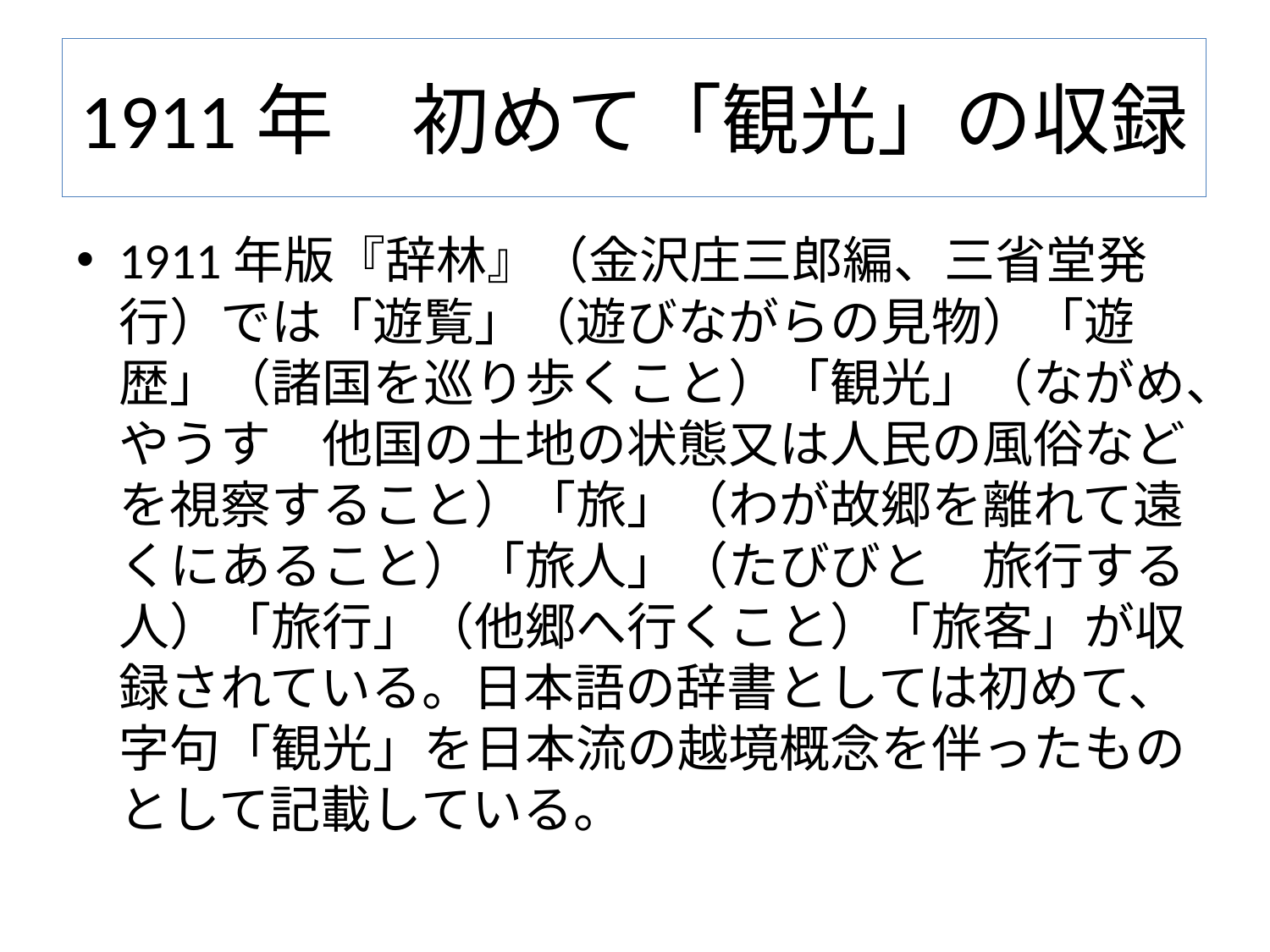

# 1911年　初めて「観光」の収録
1911年版『辞林』（金沢庄三郎編、三省堂発行）では「遊覧」（遊びながらの見物）「遊歴」（諸国を巡り歩くこと）「観光」（ながめ、やうす　他国の土地の状態又は人民の風俗などを視察すること）「旅」（わが故郷を離れて遠くにあること）「旅人」（たびびと　旅行する人）「旅行」（他郷へ行くこと）「旅客」が収録されている。日本語の辞書としては初めて、字句「観光」を日本流の越境概念を伴ったものとして記載している。